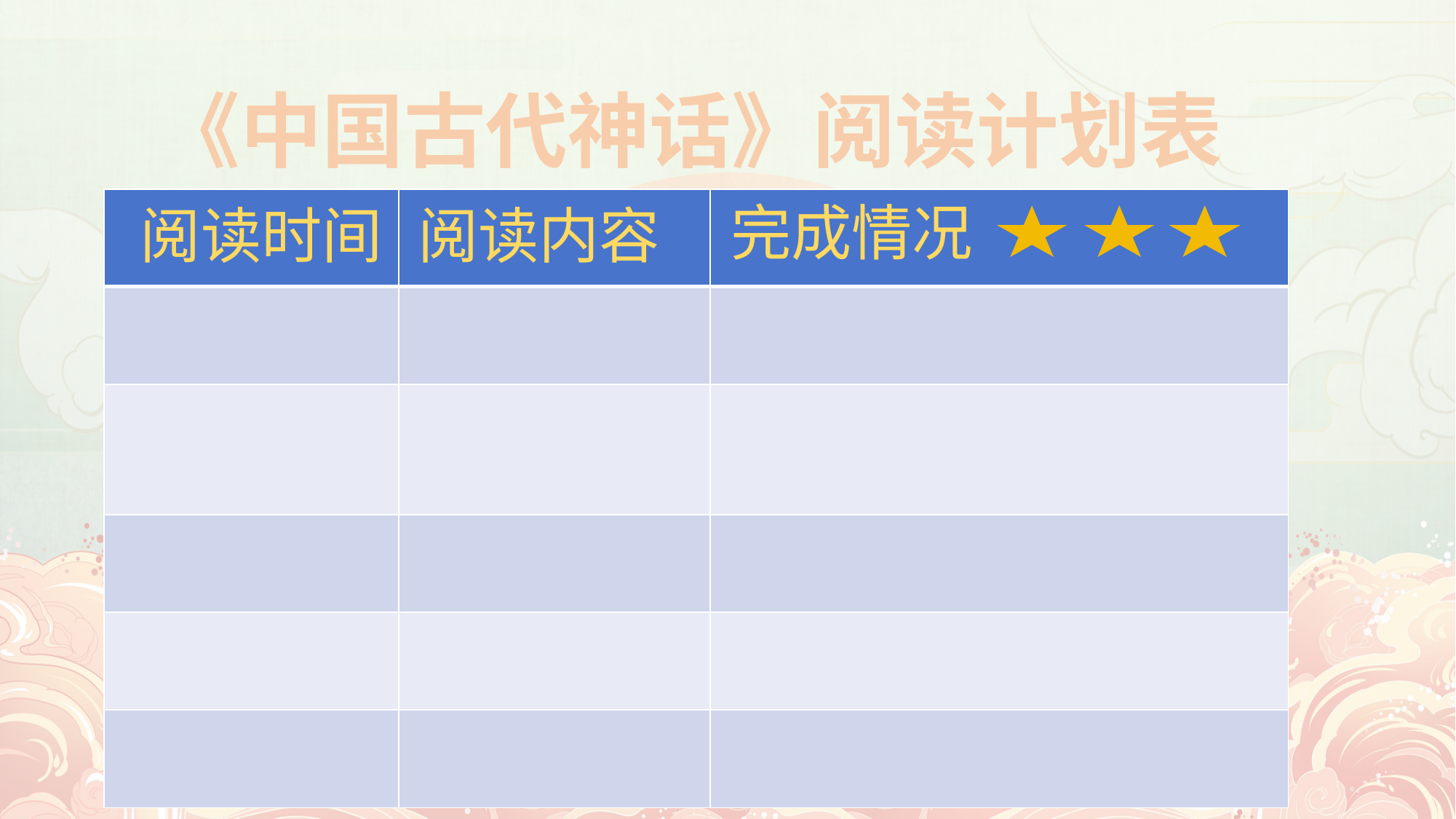

《中国古代神话》阅读计划表
|  |  |  |
| --- | --- | --- |
|  |  |  |
|  |  |  |
|  |  |  |
|  |  |  |
|  |  |  |
完成情况
阅读时间
阅读内容